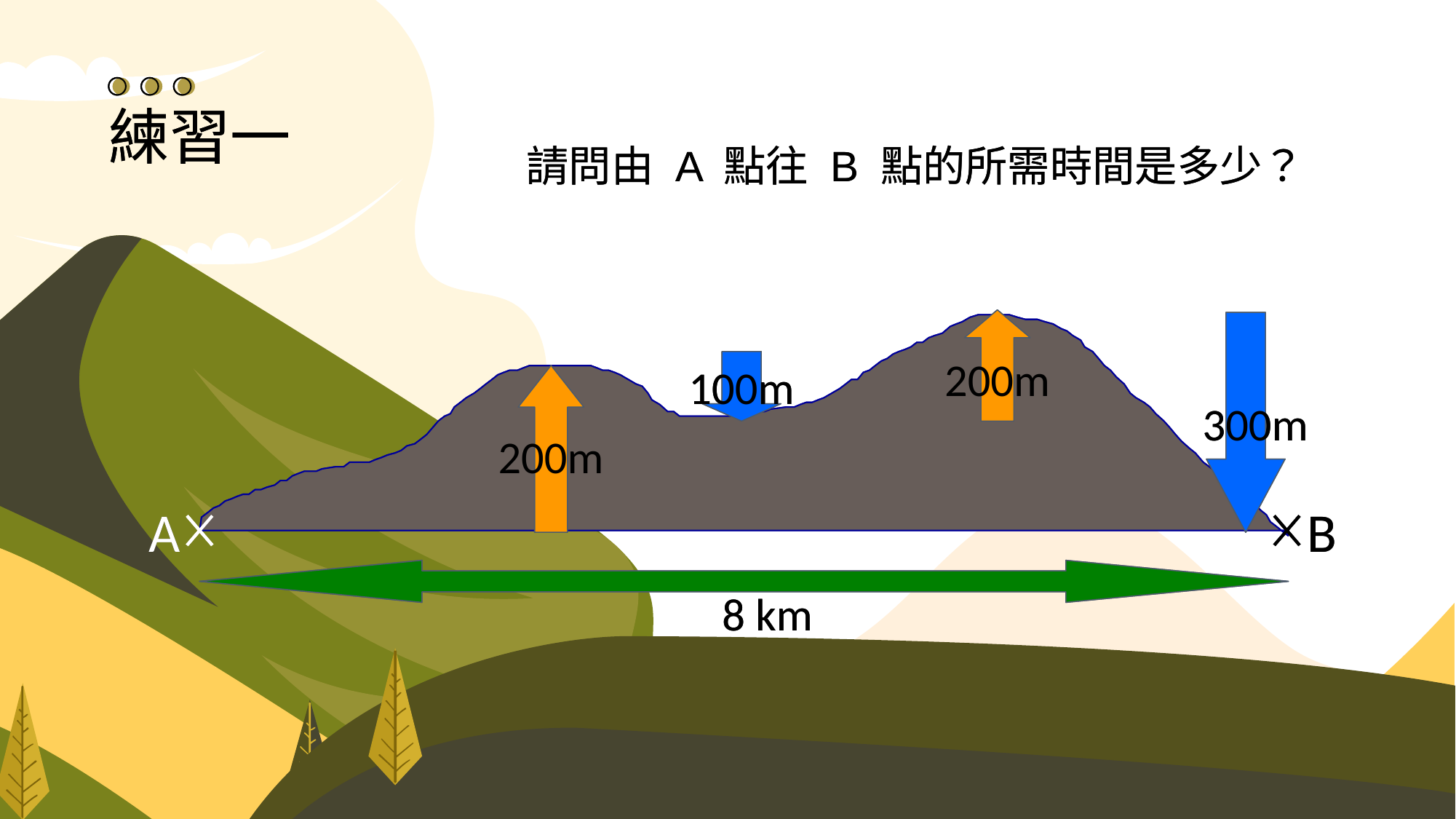

練習一
練習一
請問由 A 點往 B 點的所需時間是多少？
請問由 A 點往 B 點的所需時間是多少？

200m

100m

300m
200m
A
B

8 km

200m

100m

300m
200m
A
B

8 km